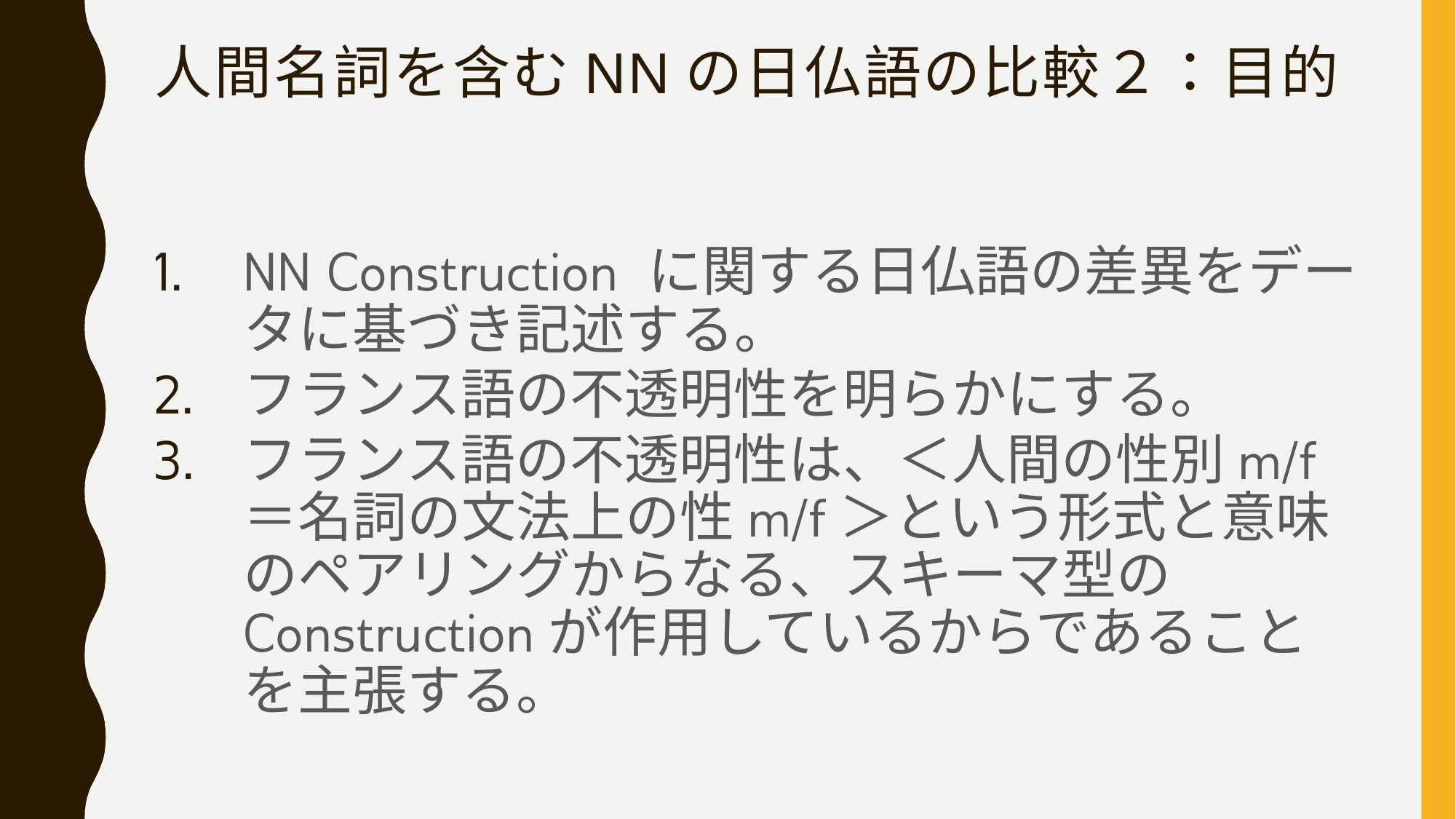

# 人間名詞を含むNNの日仏語の比較２：目的

NN Construction に関する日仏語の差異をデータに基づき記述する。
フランス語の不透明性を明らかにする。
フランス語の不透明性は、＜人間の性別m/f＝名詞の文法上の性m/f＞という形式と意味のペアリングからなる、スキーマ型のConstructionが作用しているからであることを主張する。